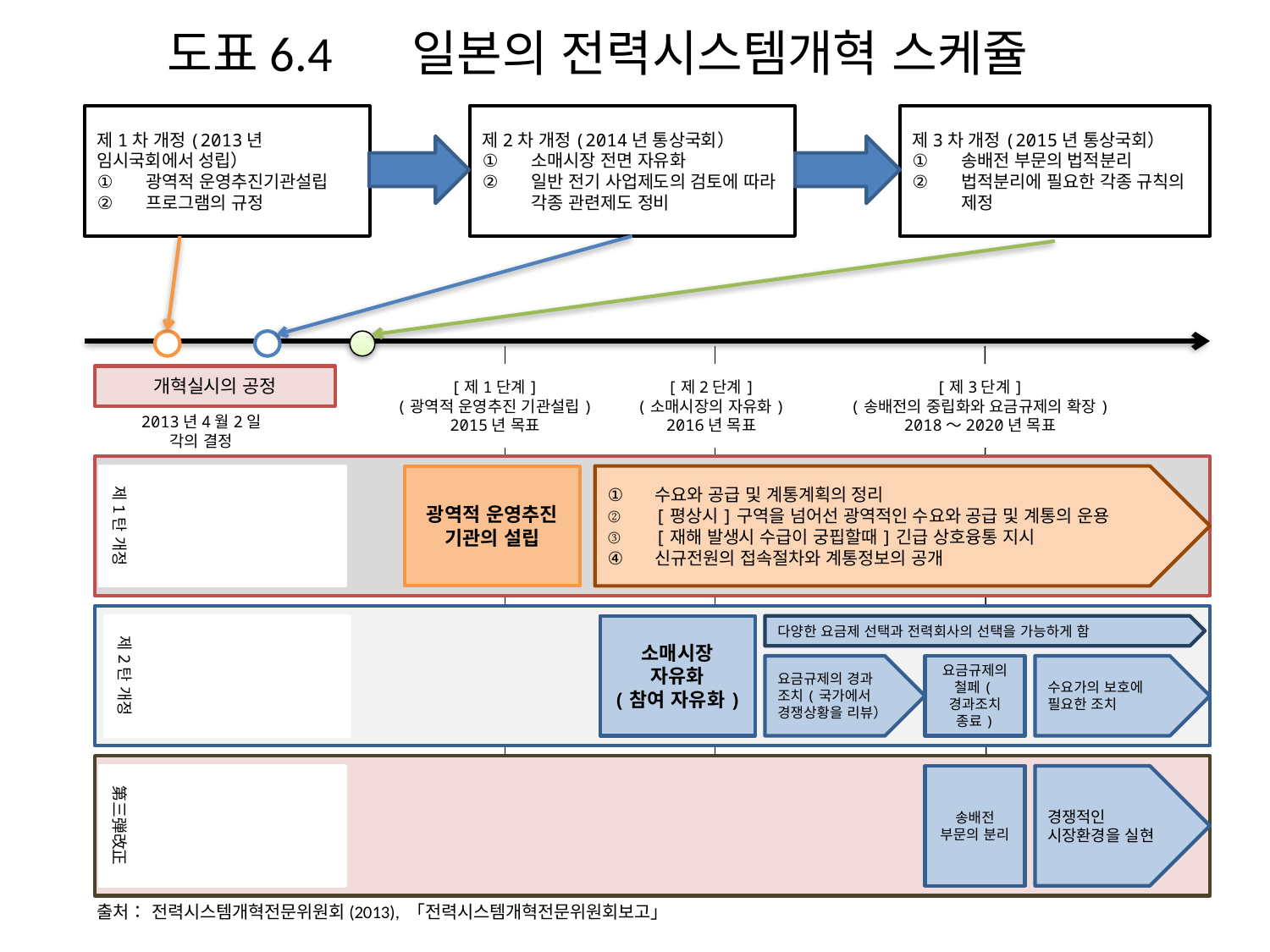

# 도표6.4      일본의 전력시스템개혁 스케쥴
제1차 개정(2013년 임시국회에서 성립）
광역적 운영추진기관설립
프로그램의 규정
제2차 개정(2014년 통상국회）
소매시장 전면 자유화
일반 전기 사업제도의 검토에 따라 각종 관련제도 정비
제3차 개정(2015년 통상국회）
송배전 부문의 법적분리
법적분리에 필요한 각종 규칙의 제정

개혁실시의 공정
[제1단계]
(광역적 운영추진 기관설립)
2015년 목표
[제2단계]
(소매시장의 자유화)
2016년 목표
[제3단계]
(송배전의 중립화와 요금규제의 확장)
2018～2020년 목표
2013년4월2일
각의 결정

제1탄 개정

광역적 운영추진 기관의 설립
수요와 공급 및 계통계획의 정리
[평상시]구역을 넘어선 광역적인 수요와 공급 및 계통의 운용
[재해 발생시 수급이 궁핍할때]긴급 상호융통 지시
신규전원의 접속절차와 계통정보의 공개

제2탄 개정

소매시장
자유화
(참여 자유화)
다양한 요금제 선택과 전력회사의 선택을 가능하게 함
요금규제의 경과 조치(국가에서 경쟁상황을 리뷰）
요금규제의 철페(경과조치 종료)
수요가의 보호에 필요한 조치

第三弾改正

송배전 부문의 분리
경쟁적인 시장환경을 실현
출처： 전력시스템개혁전문위원회(2013), 「전력시스템개혁전문위원회보고」